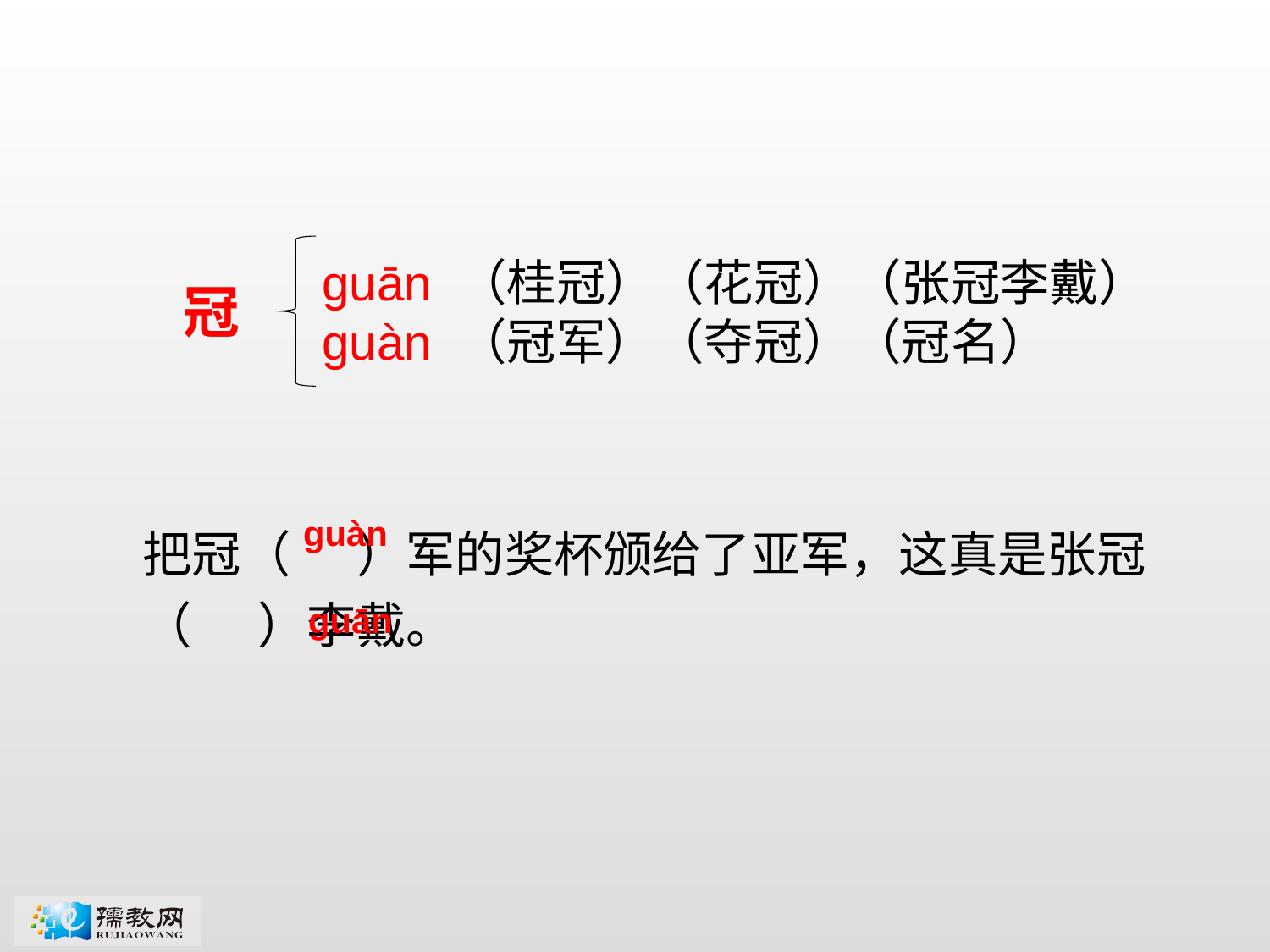

ɡuān （桂冠）（花冠）（张冠李戴）
 ɡuàn （冠军）（夺冠）（冠名）
冠
ɡuàn
把冠（      ）军的奖杯颁给了亚军，这真是张冠（      ）李戴。
ɡuān